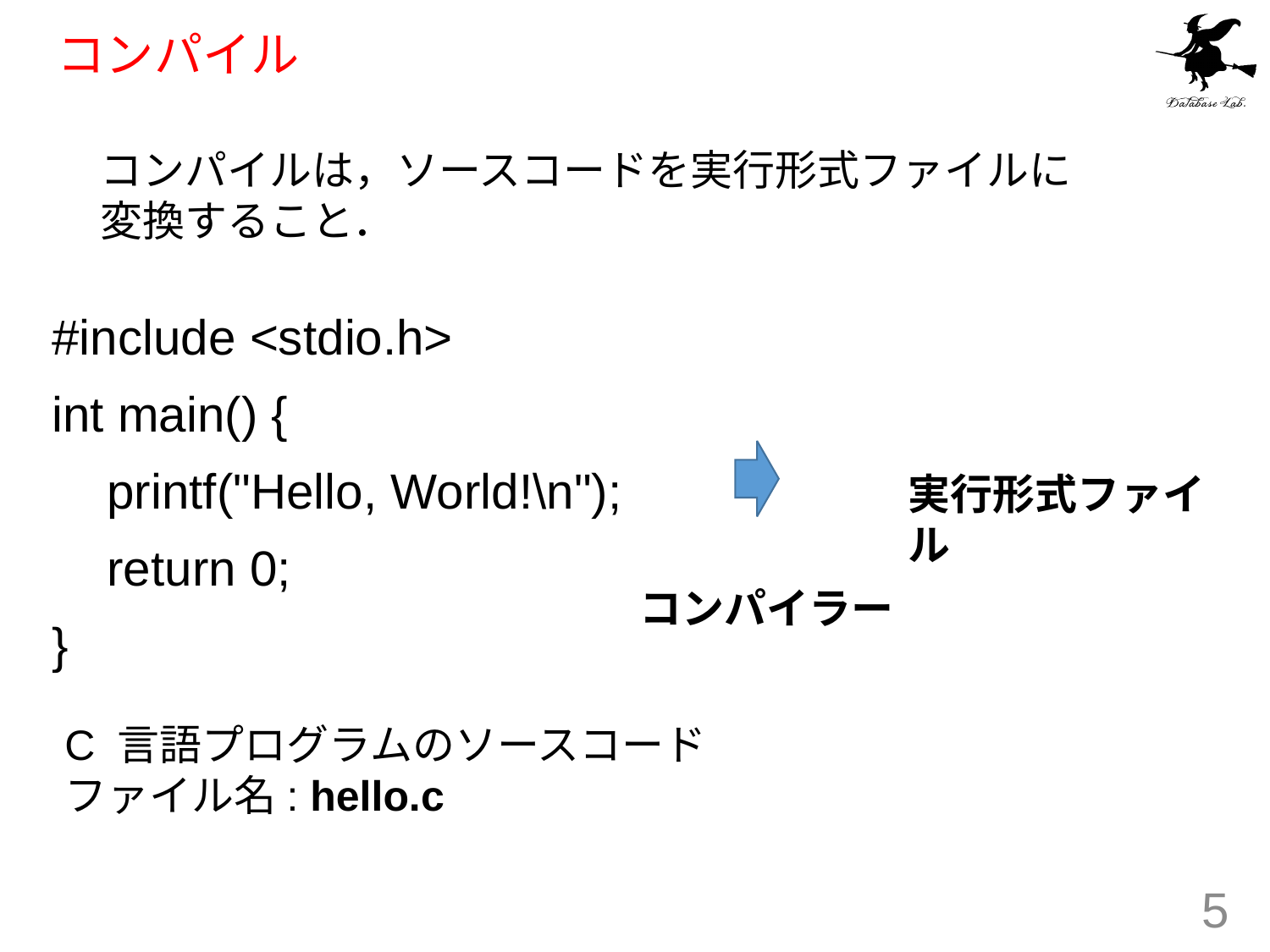

# コンパイル
コンパイルは，ソースコードを実行形式ファイルに
変換すること．
#include <stdio.h>
int main() {
    printf("Hello, World!\n");
    return 0;
}

実行形式ファイル
コンパイラー
C 言語プログラムのソースコード
ファイル名: hello.c
5